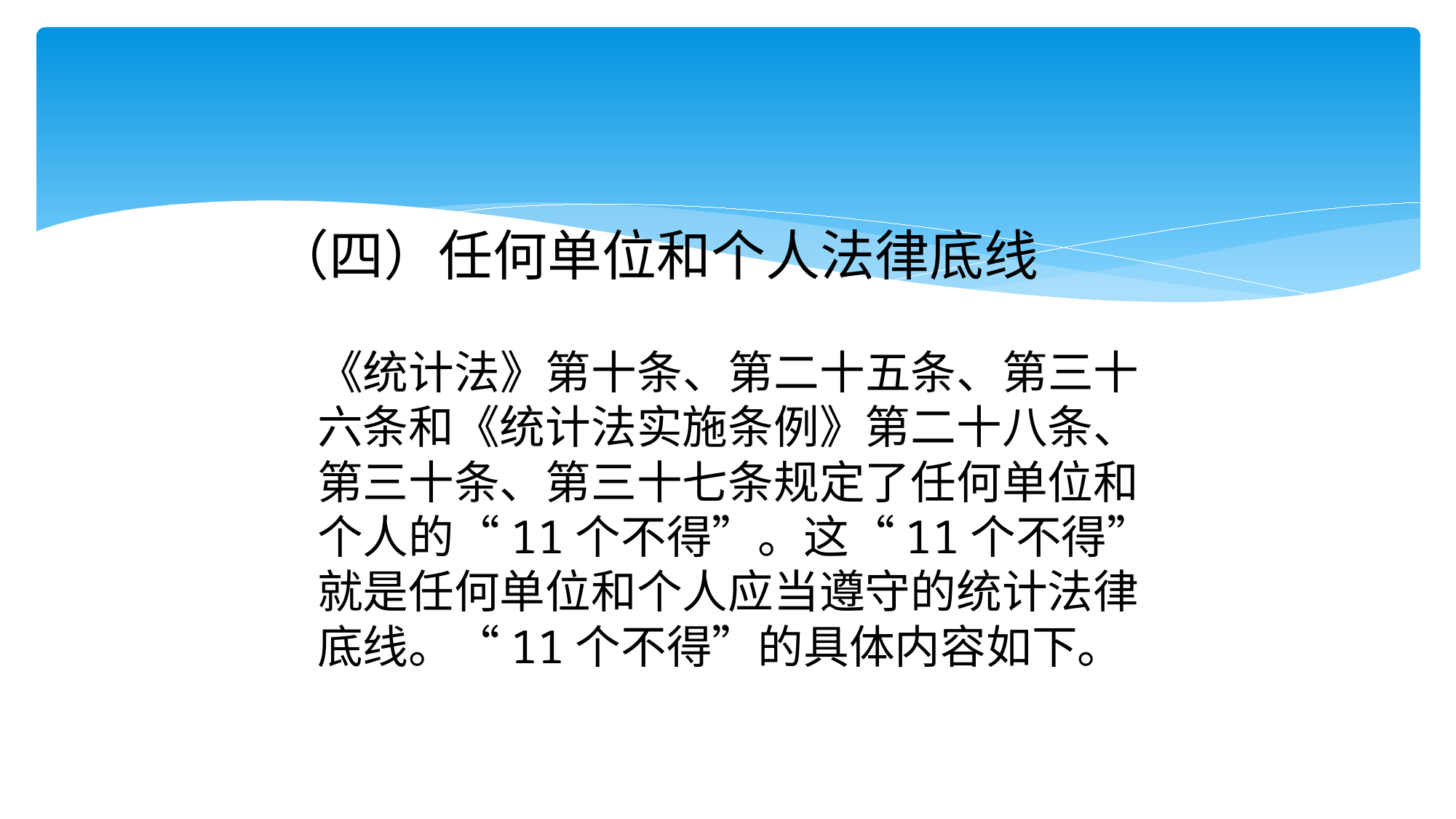

# （四）任何单位和个人法律底线
《统计法》第十条、第二十五条、第三十六条和《统计法实施条例》第二十八条、第三十条、第三十七条规定了任何单位和个人的“11个不得”。这“11个不得”就是任何单位和个人应当遵守的统计法律底线。“11个不得”的具体内容如下。
24